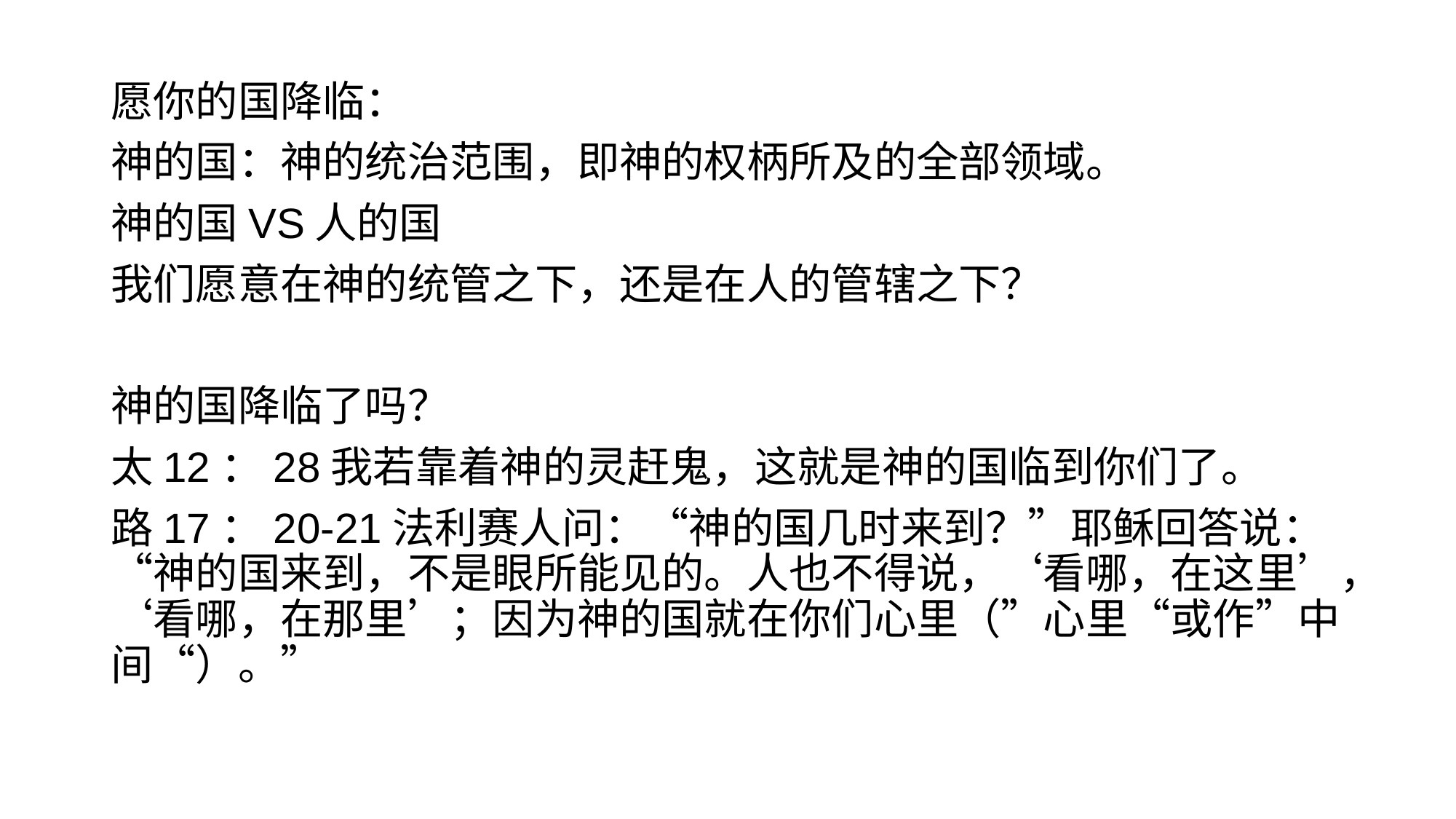

#
愿你的国降临：
神的国：神的统治范围，即神的权柄所及的全部领域。
神的国VS人的国
我们愿意在神的统管之下，还是在人的管辖之下？

神的国降临了吗？
太12：28我若靠着神的灵赶鬼，这就是神的国临到你们了。
路17：20-21法利赛人问：“神的国几时来到？”耶稣回答说：“神的国来到，不是眼所能见的。人也不得说，‘看哪，在这里’，‘看哪，在那里’；因为神的国就在你们心里（”心里“或作”中间“）。”